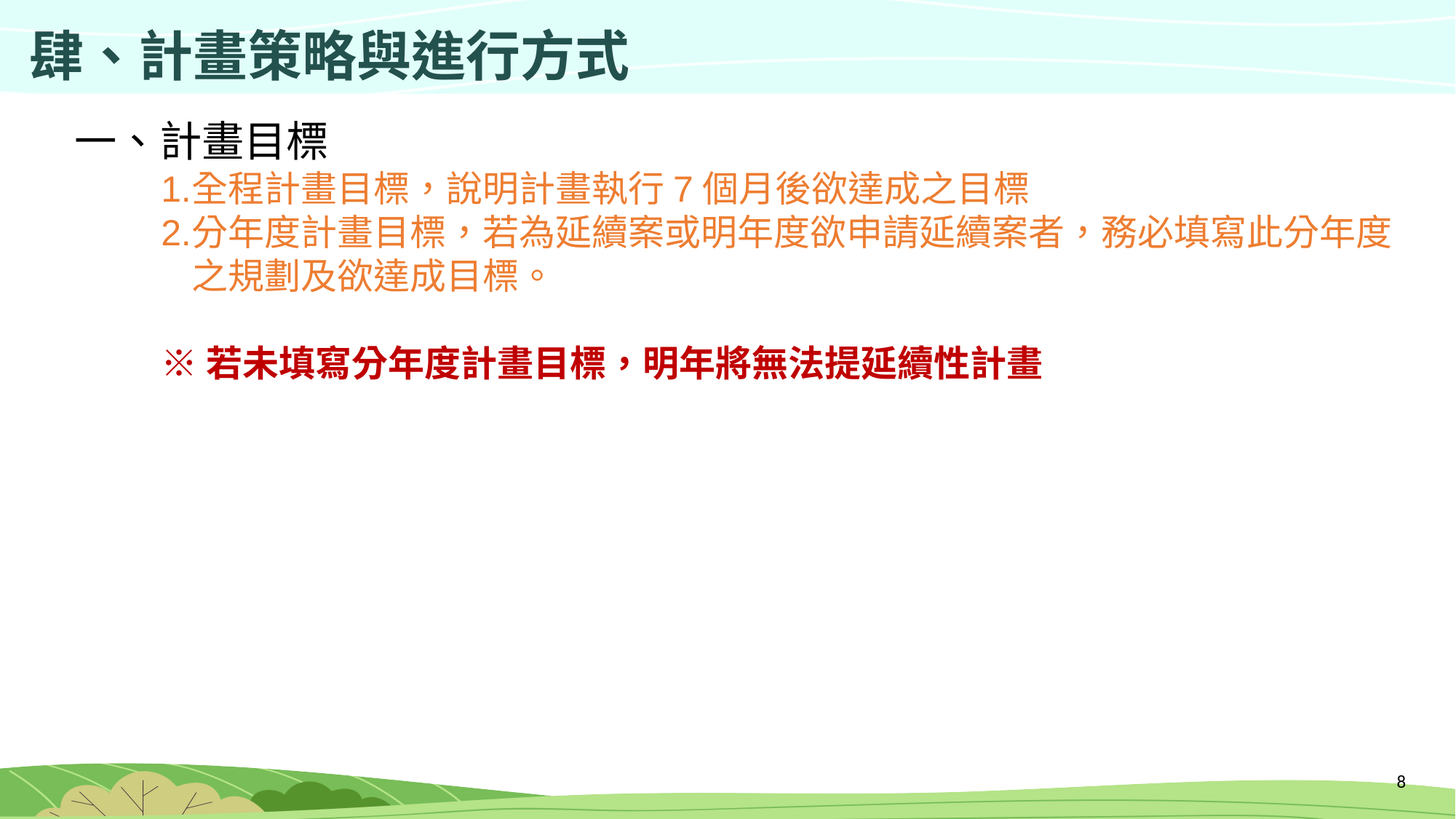

肆、計畫策略與進行方式
一、計畫目標
全程計畫目標，說明計畫執行7個月後欲達成之目標
分年度計畫目標，若為延續案或明年度欲申請延續案者，務必填寫此分年度之規劃及欲達成目標。

※若未填寫分年度計畫目標，明年將無法提延續性計畫
8